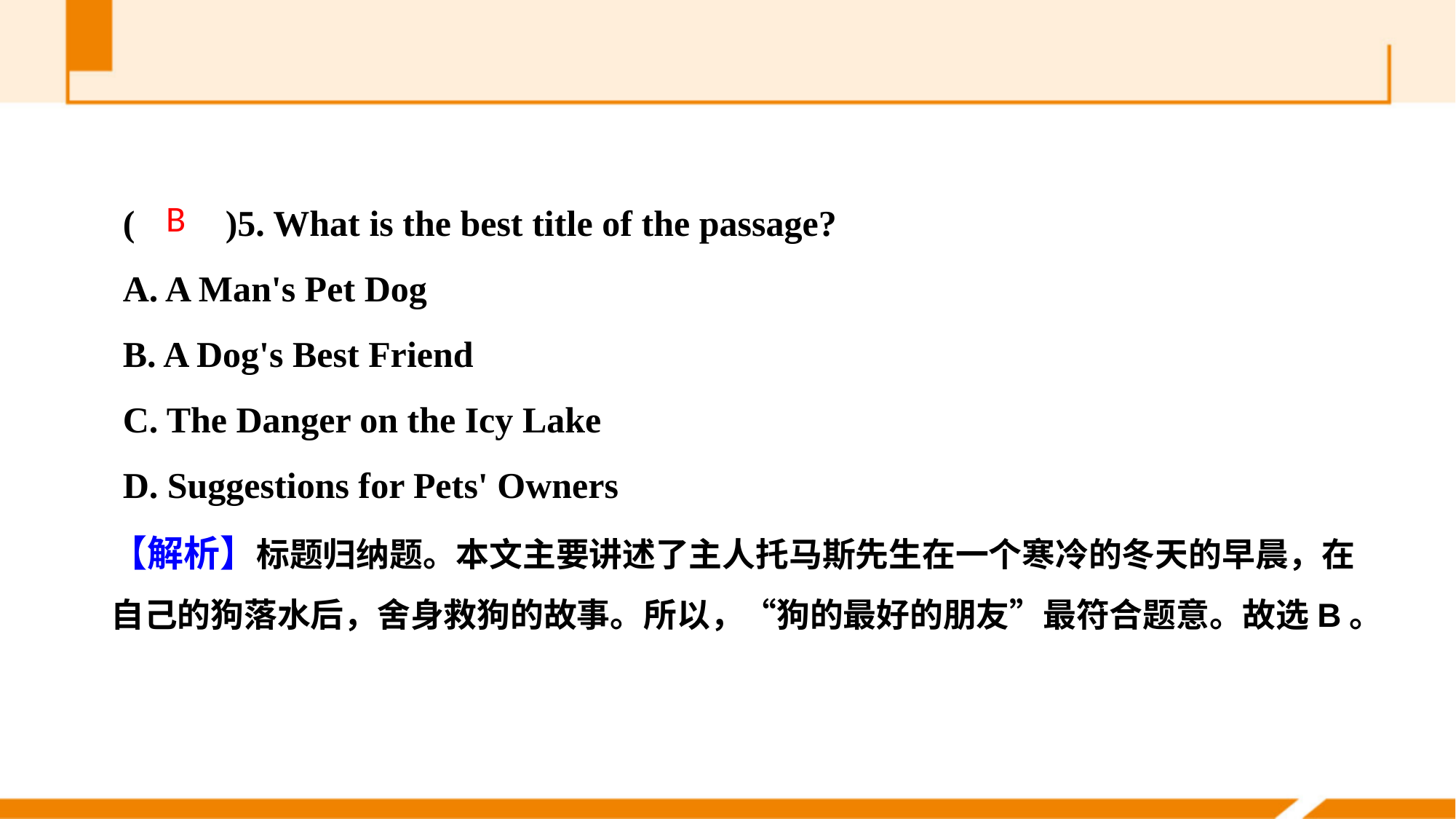

(　　)5. What is the best title of the passage?
A. A Man's Pet Dog
B. A Dog's Best Friend
C. The Danger on the Icy Lake
D. Suggestions for Pets' Owners
B
【解析】标题归纳题。本文主要讲述了主人托马斯先生在一个寒冷的冬天的早晨，在自己的狗落水后，舍身救狗的故事。所以，“狗的最好的朋友”最符合题意。故选B。